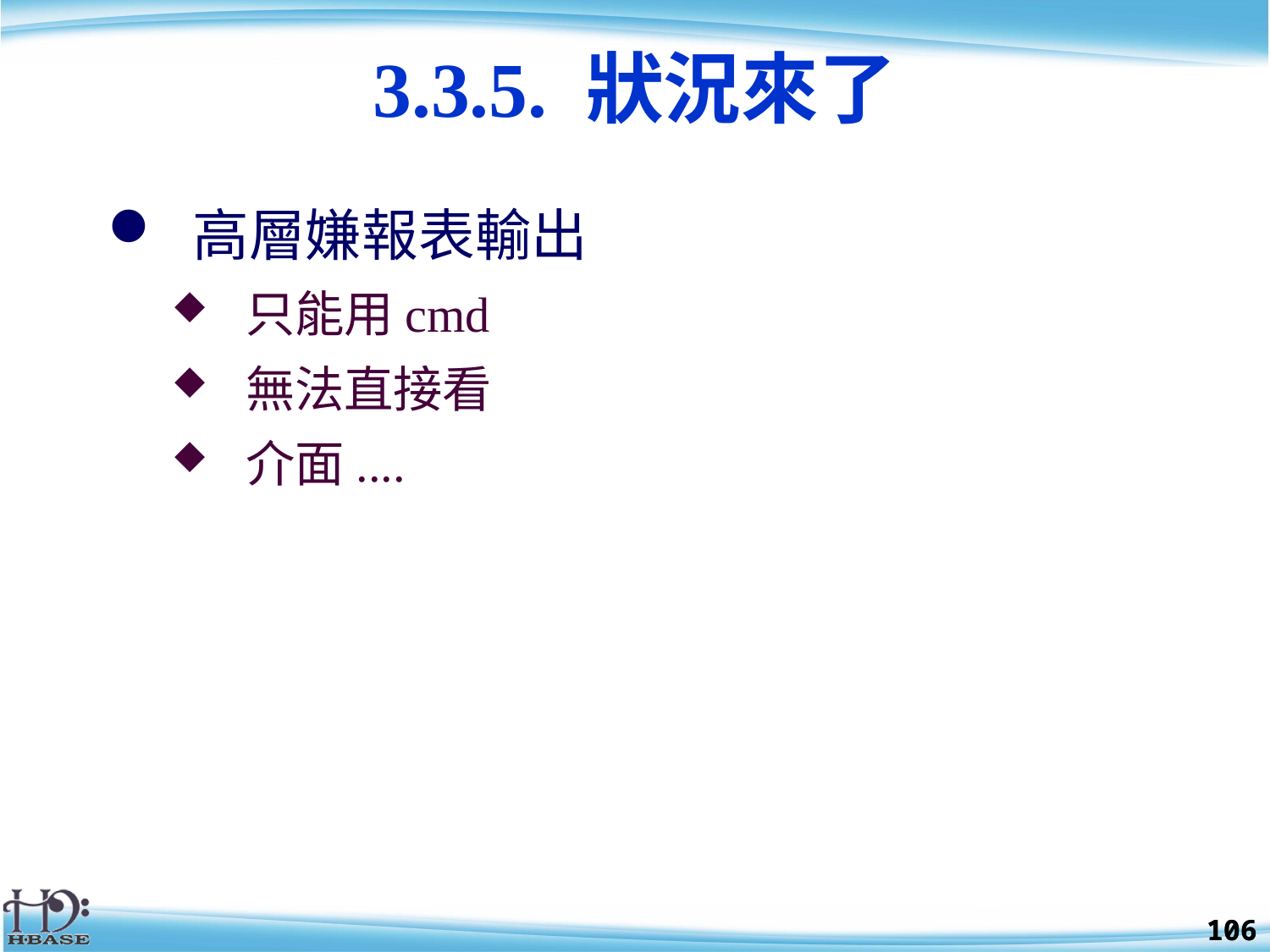

3.3.5. 狀況來了
高層嫌報表輸出
只能用cmd
無法直接看
介面....
106
106